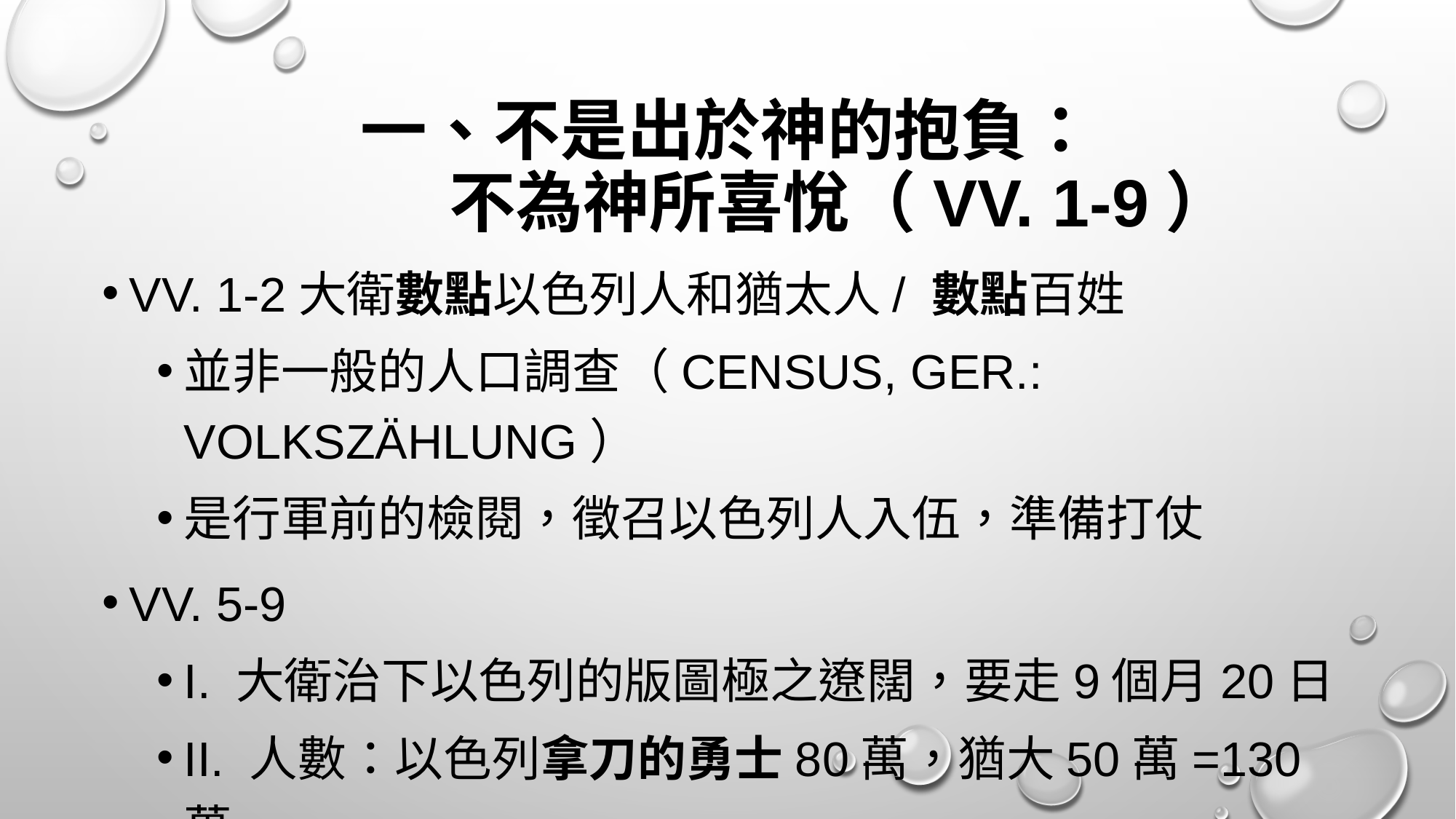

# 一、不是出於神的抱負： 不為神所喜悅（vv. 1-9）
vv. 1-2大衛數點以色列人和猶太人/ 數點百姓
並非一般的人口調查（Census, Ger.: Volkszählung）
是行軍前的檢閱，徵召以色列人入伍，準備打仗
vv. 5-9
i. 大衛治下以色列的版圖極之遼闊，要走9個月20日
ii. 人數：以色列拿刀的勇士80萬，猶大50萬=130萬